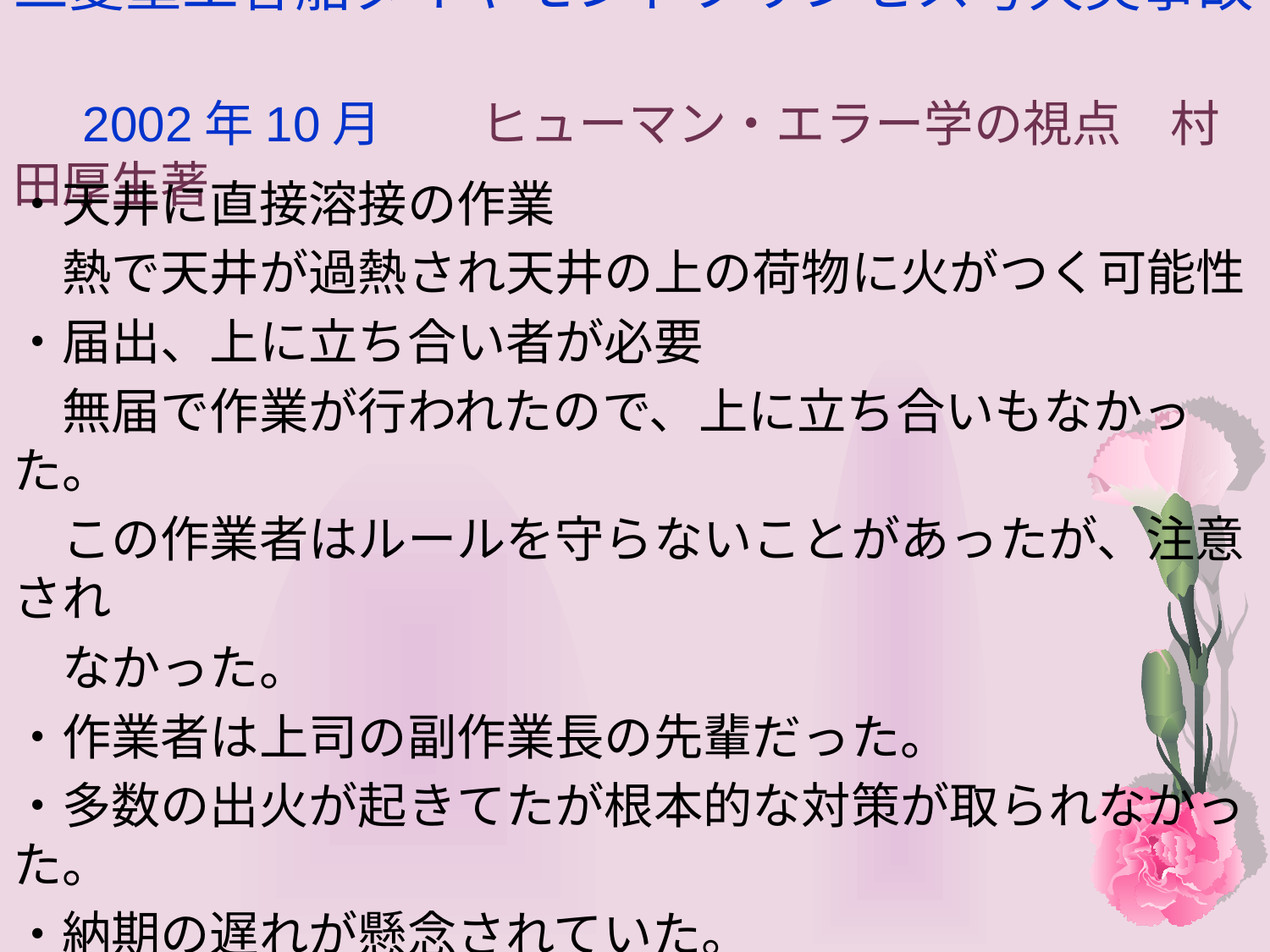

# 三菱重工客船ダイヤモンドプリンセス号火災事故　 　2002年10月　　ヒューマン・エラー学の視点　村田厚生著
・天井に直接溶接の作業
　熱で天井が過熱され天井の上の荷物に火がつく可能性
・届出、上に立ち合い者が必要
　無届で作業が行われたので、上に立ち合いもなかった。
　この作業者はルールを守らないことがあったが、注意され
　なかった。
・作業者は上司の副作業長の先輩だった。
・多数の出火が起きてたが根本的な対策が取られなかった。
・納期の遅れが懸念されていた。
→違反を見逃していたことが根本原因ではないだろうか。
小さな違反を見逃すことが大きな違反になり大事故に繋がる